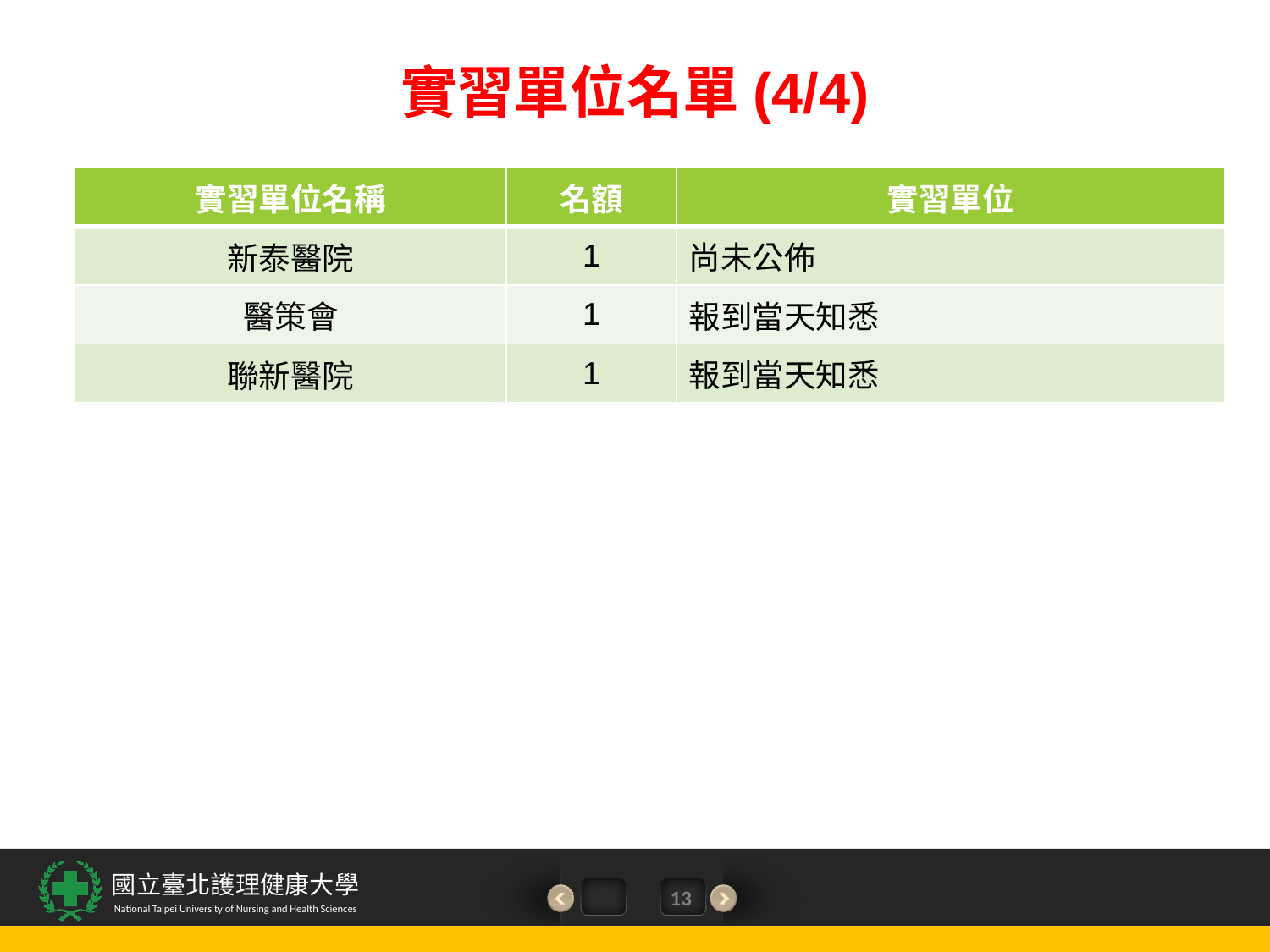

# 實習單位名單(4/4)
| 實習單位名稱 | 名額 | 實習單位 |
| --- | --- | --- |
| 新泰醫院 | 1 | 尚未公佈 |
| 醫策會 | 1 | 報到當天知悉 |
| 聯新醫院 | 1 | 報到當天知悉 |